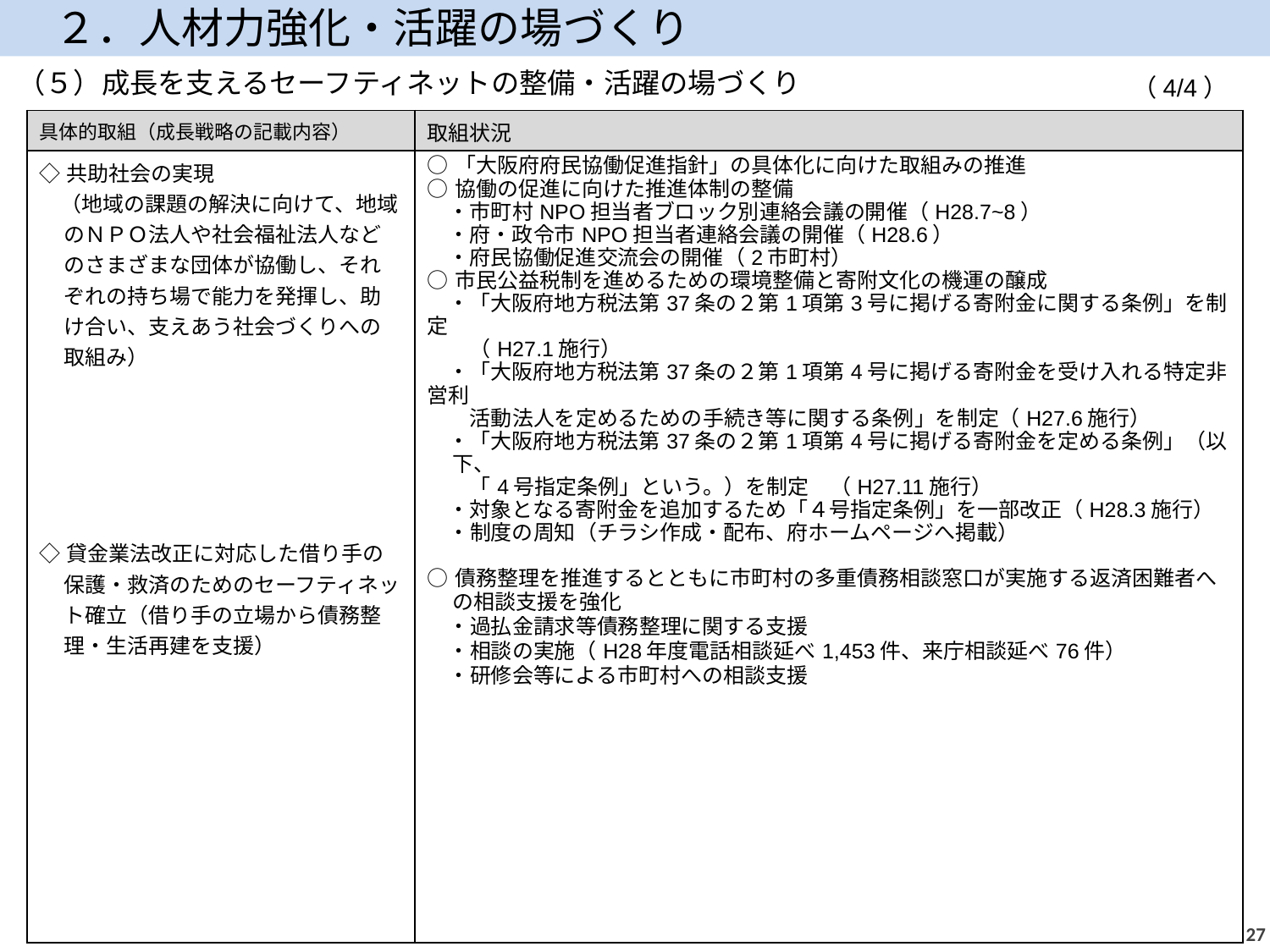

２．人材力強化・活躍の場づくり
（５）成長を支えるセーフティネットの整備・活躍の場づくり
（4/4）
| 具体的取組（成長戦略の記載内容） | 取組状況 |
| --- | --- |
| ◇共助社会の実現 　（地域の課題の解決に向けて、地域のＮＰＯ法人や社会福祉法人などのさまざまな団体が協働し、それぞれの持ち場で能力を発揮し、助け合い、支えあう社会づくりへの取組み） ◇貸金業法改正に対応した借り手の保護・救済のためのセーフティネット確立（借り手の立場から債務整理・生活再建を支援） | ○「大阪府府民協働促進指針」の具体化に向けた取組みの推進 ○協働の促進に向けた推進体制の整備 　・市町村NPO担当者ブロック別連絡会議の開催（H28.7~8） 　・府・政令市NPO担当者連絡会議の開催（H28.6） 　・府民協働促進交流会の開催（2市町村） ○市民公益税制を進めるための環境整備と寄附文化の機運の醸成 　・「大阪府地方税法第37条の２第1項第3号に掲げる寄附金に関する条例」を制定 　　（H27.1施行） 　・「大阪府地方税法第37条の２第1項第4号に掲げる寄附金を受け入れる特定非営利 　　活動法人を定めるための手続き等に関する条例」を制定（H27.6施行） 　・「大阪府地方税法第37条の２第1項第4号に掲げる寄附金を定める条例」（以下、 　　「4号指定条例」という。）を制定　（H27.11施行） 　・対象となる寄附金を追加するため「４号指定条例」を一部改正（H28.3施行） 　・制度の周知（チラシ作成・配布、府ホームページへ掲載） ○債務整理を推進するとともに市町村の多重債務相談窓口が実施する返済困難者への相談支援を強化 　・過払金請求等債務整理に関する支援 　・相談の実施（H28年度電話相談延べ1,453件、来庁相談延べ76件） 　・研修会等による市町村への相談支援 |
27